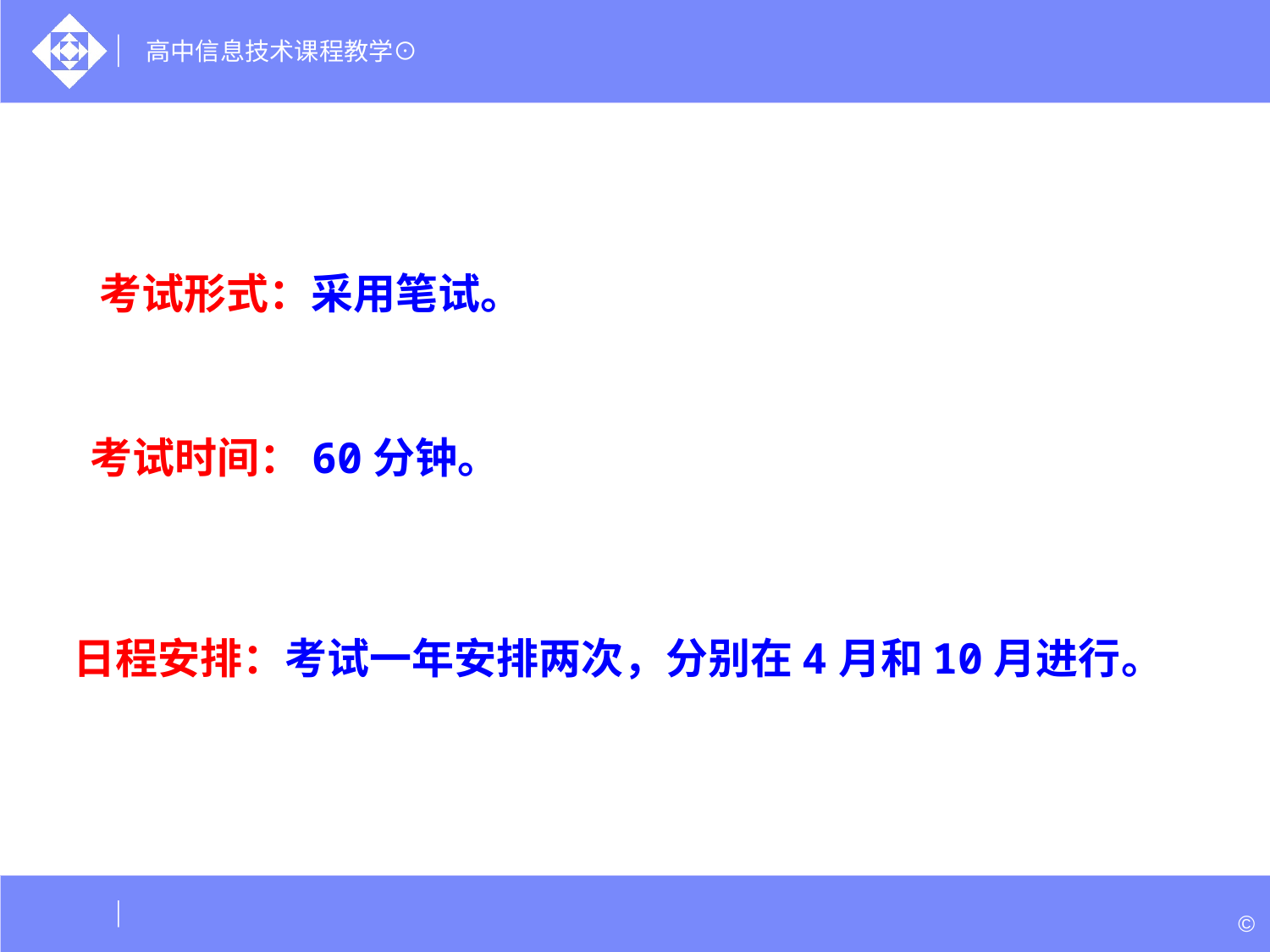

考试形式：采用笔试。
考试时间：60分钟。
日程安排：考试一年安排两次，分别在4月和10月进行。